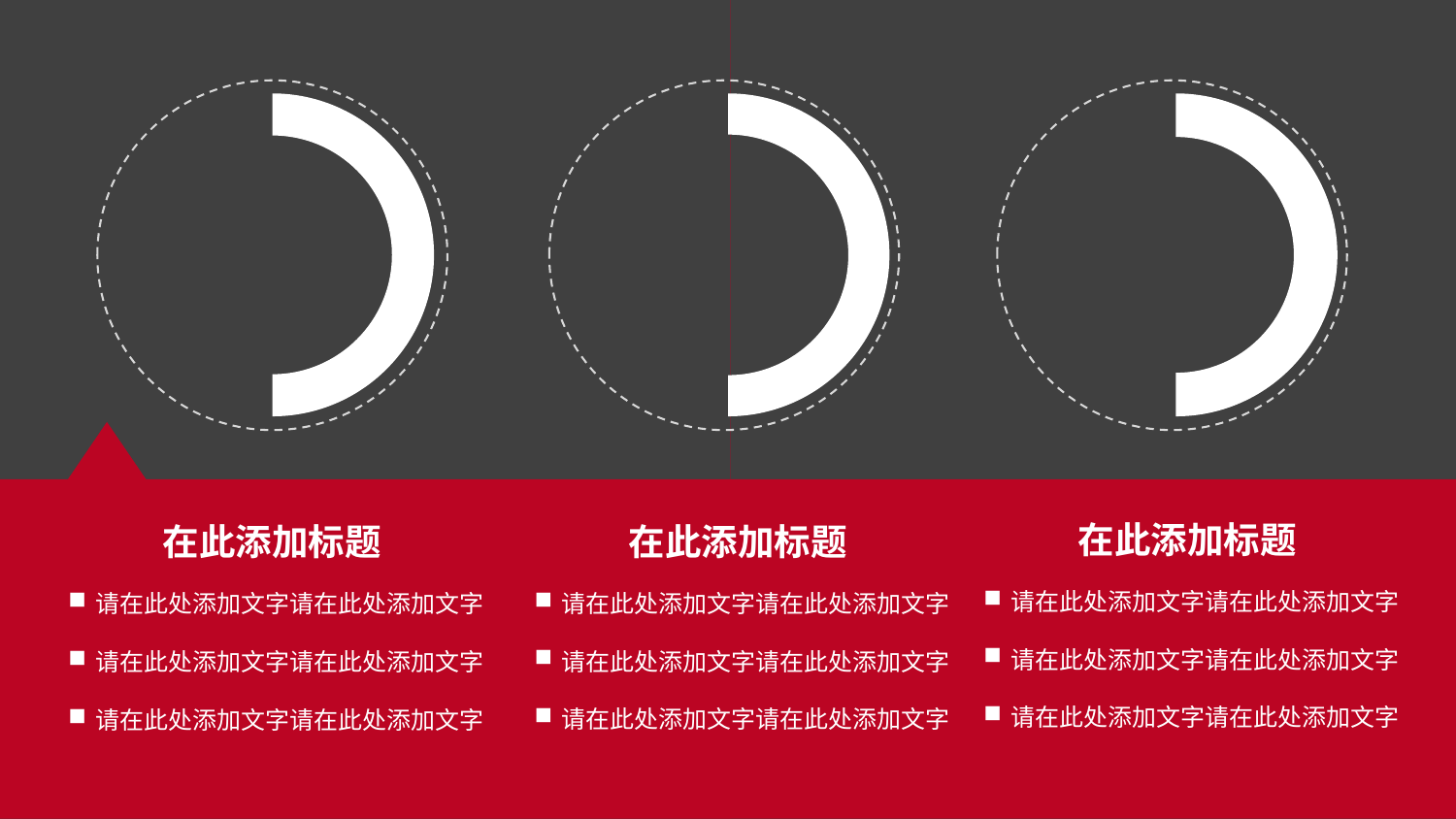

在此添加标题
请在此处添加文字请在此处添加文字

请在此处添加文字请在此处添加文字

请在此处添加文字请在此处添加文字

在此添加标题
请在此处添加文字请在此处添加文字

请在此处添加文字请在此处添加文字

请在此处添加文字请在此处添加文字

在此添加标题
请在此处添加文字请在此处添加文字

请在此处添加文字请在此处添加文字

请在此处添加文字请在此处添加文字